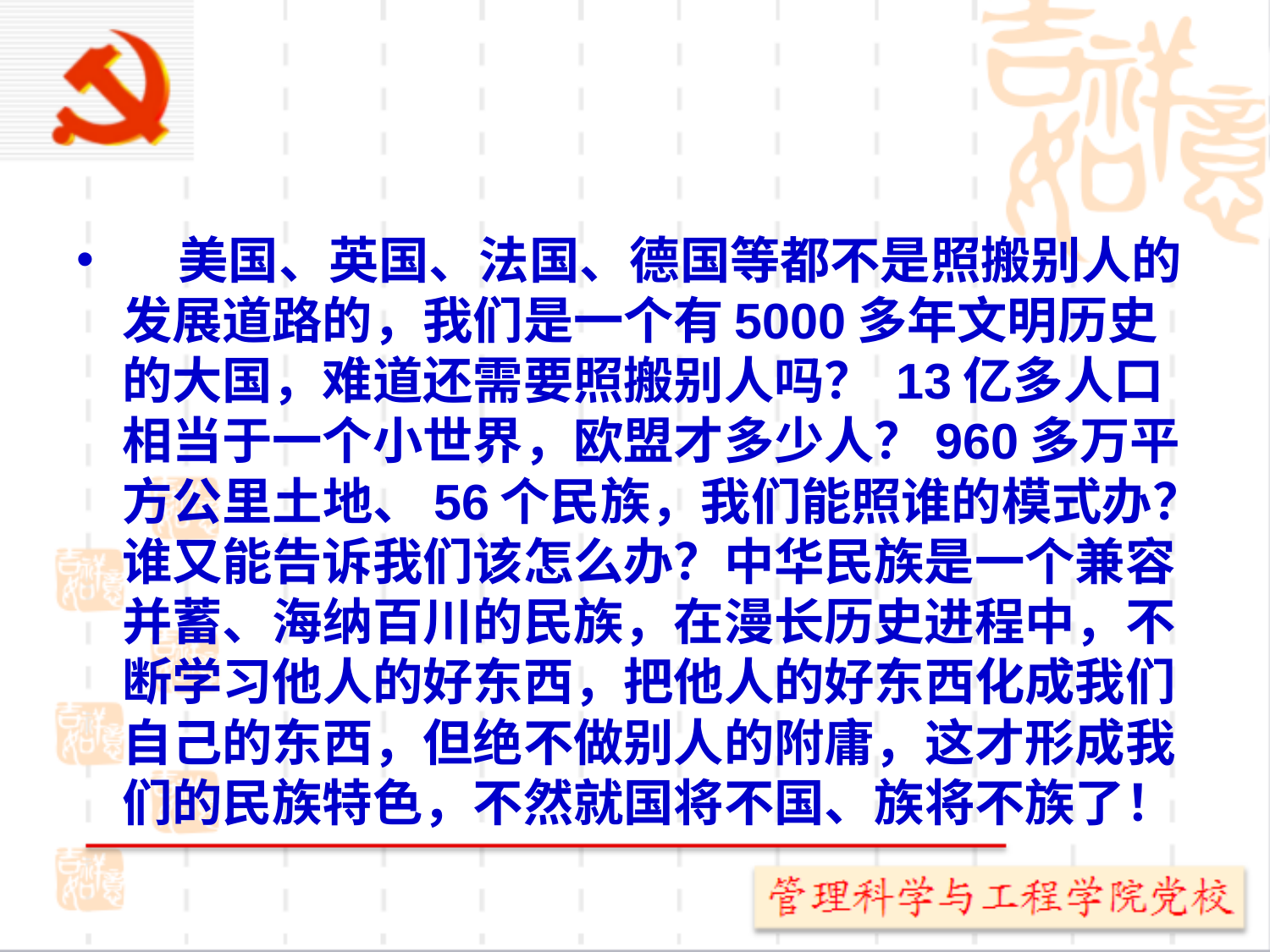

#
    美国、英国、法国、德国等都不是照搬别人的发展道路的，我们是一个有5000多年文明历史的大国，难道还需要照搬别人吗？ 13亿多人口相当于一个小世界，欧盟才多少人？960多万平方公里土地、56个民族，我们能照谁的模式办？谁又能告诉我们该怎么办？中华民族是一个兼容并蓄、海纳百川的民族，在漫长历史进程中，不断学习他人的好东西，把他人的好东西化成我们自己的东西，但绝不做别人的附庸，这才形成我们的民族特色，不然就国将不国、族将不族了！